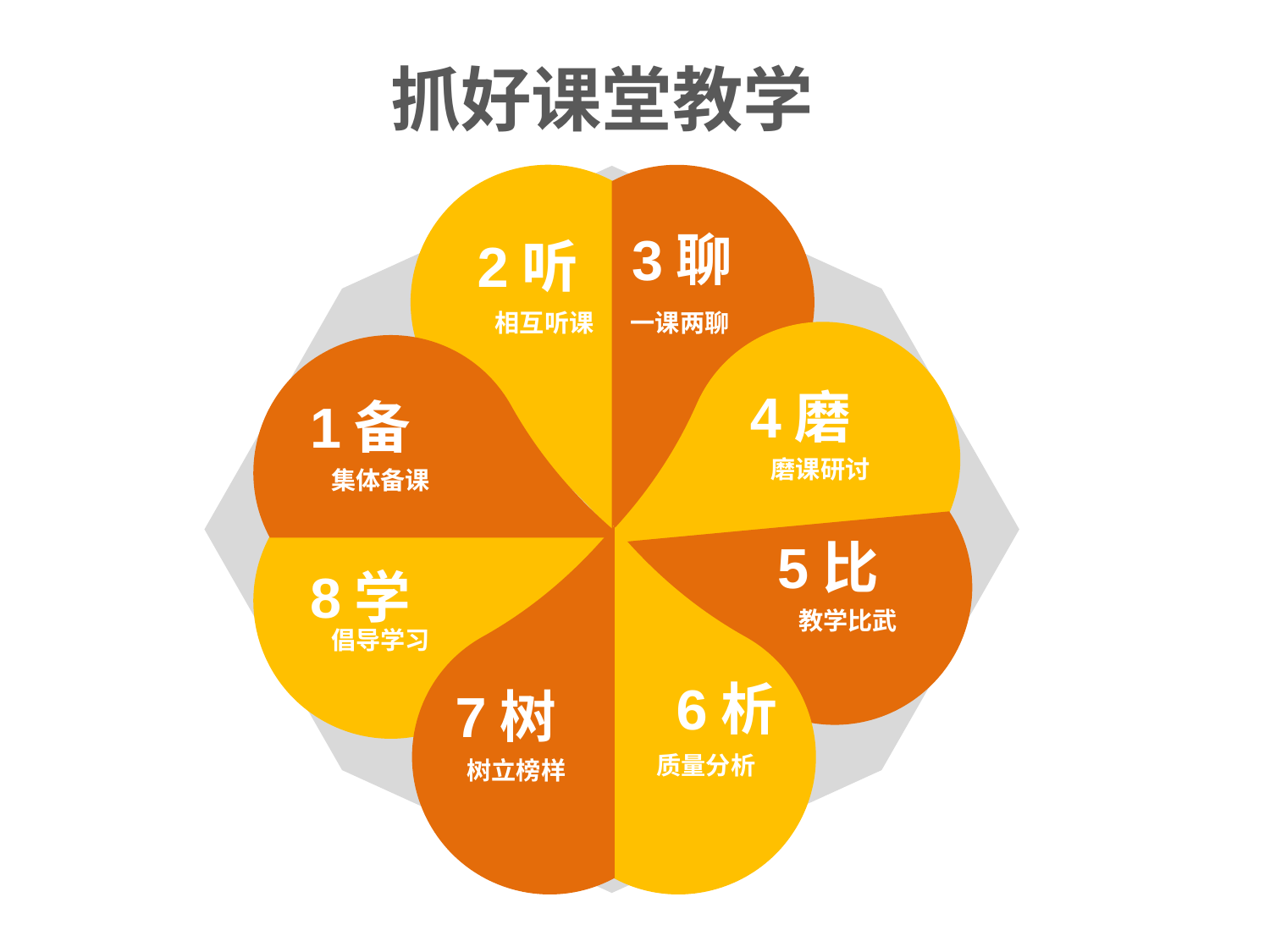

抓好课堂教学

3聊
2听
相互听课
一课两聊

4磨
1备
磨课研讨
集体备课
5比
8学

教学比武
倡导学习
6析
7树
质量分析
树立榜样